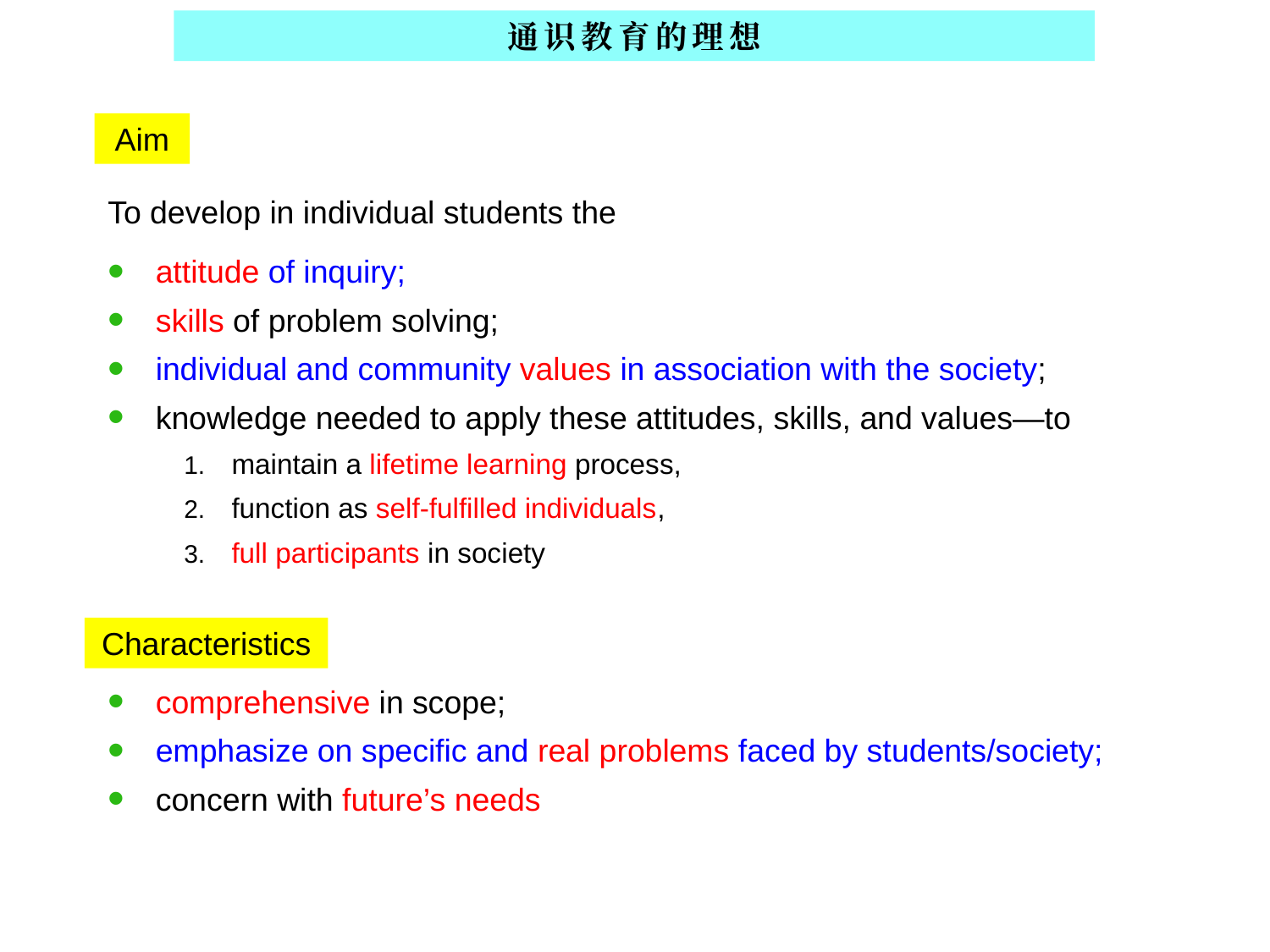

通识教育的理想
Aim
To develop in individual students the
  attitude of inquiry;
  skills of problem solving;
  individual and community values in association with the society;
  knowledge needed to apply these attitudes, skills, and values—to
maintain a lifetime learning process,
function as self-fulfilled individuals,
full participants in society
Characteristics
  comprehensive in scope;
  emphasize on specific and real problems faced by students/society;
  concern with future’s needs